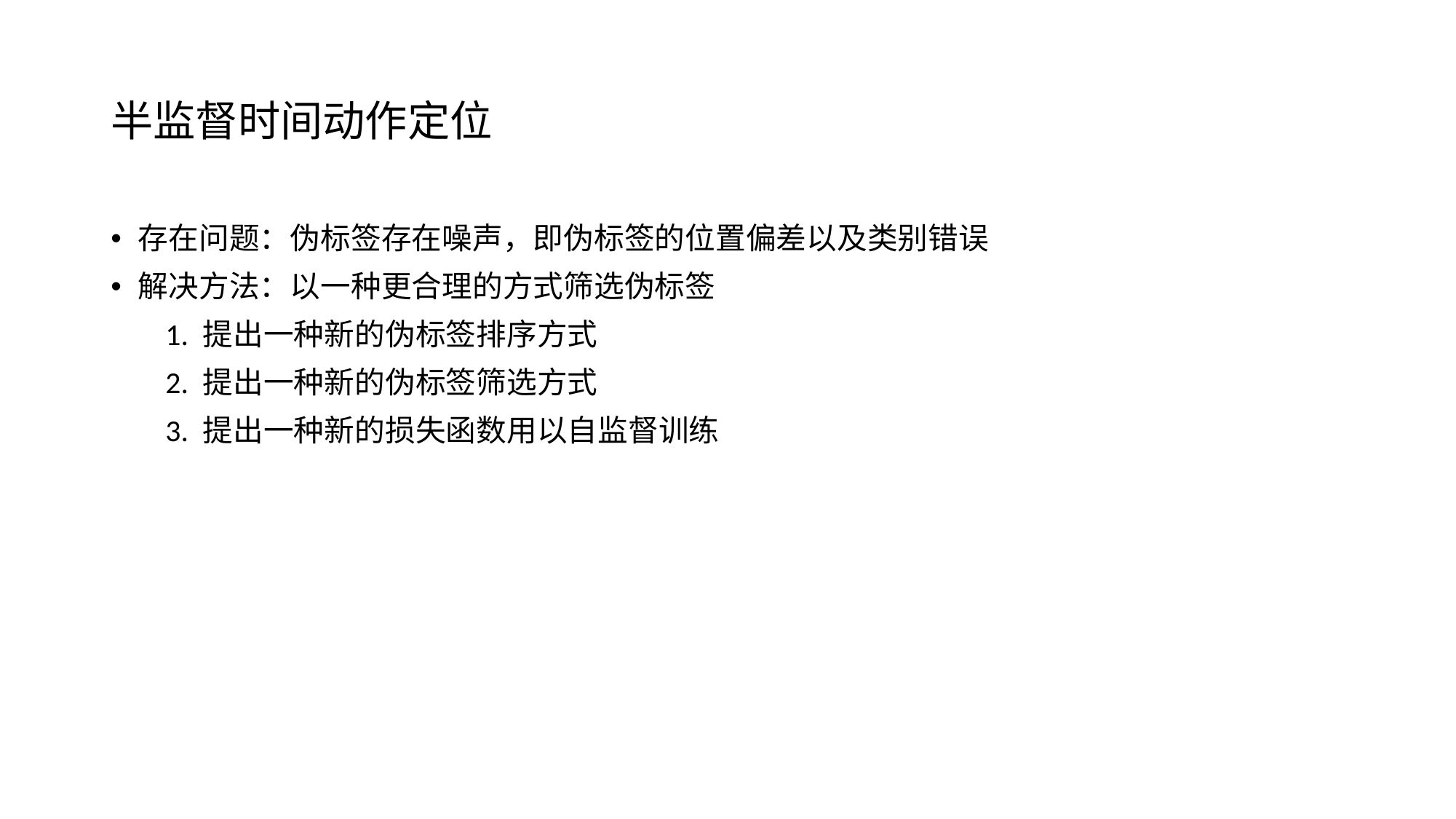

# 半监督时间动作定位
存在问题：伪标签存在噪声，即伪标签的位置偏差以及类别错误
解决方法：以一种更合理的方式筛选伪标签
1. 提出一种新的伪标签排序方式
2. 提出一种新的伪标签筛选方式
3. 提出一种新的损失函数用以自监督训练